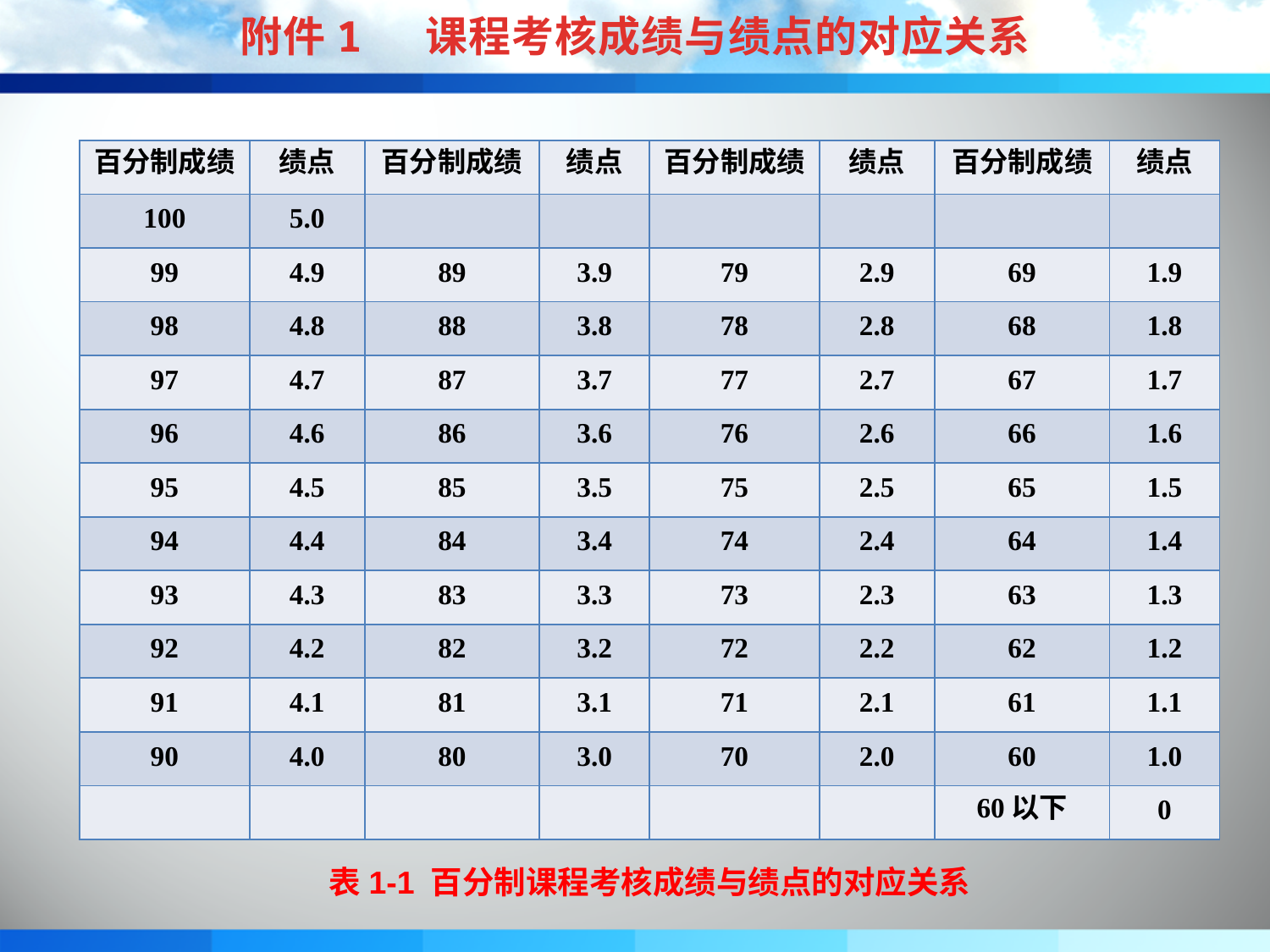

附件1  课程考核成绩与绩点的对应关系
| 百分制成绩 | 绩点 | 百分制成绩 | 绩点 | 百分制成绩 | 绩点 | 百分制成绩 | 绩点 |
| --- | --- | --- | --- | --- | --- | --- | --- |
| 100 | 5.0 |  |  |  |  |  |  |
| 99 | 4.9 | 89 | 3.9 | 79 | 2.9 | 69 | 1.9 |
| 98 | 4.8 | 88 | 3.8 | 78 | 2.8 | 68 | 1.8 |
| 97 | 4.7 | 87 | 3.7 | 77 | 2.7 | 67 | 1.7 |
| 96 | 4.6 | 86 | 3.6 | 76 | 2.6 | 66 | 1.6 |
| 95 | 4.5 | 85 | 3.5 | 75 | 2.5 | 65 | 1.5 |
| 94 | 4.4 | 84 | 3.4 | 74 | 2.4 | 64 | 1.4 |
| 93 | 4.3 | 83 | 3.3 | 73 | 2.3 | 63 | 1.3 |
| 92 | 4.2 | 82 | 3.2 | 72 | 2.2 | 62 | 1.2 |
| 91 | 4.1 | 81 | 3.1 | 71 | 2.1 | 61 | 1.1 |
| 90 | 4.0 | 80 | 3.0 | 70 | 2.0 | 60 | 1.0 |
|  |  |  |  |  |  | 60以下 | 0 |
表1-1 百分制课程考核成绩与绩点的对应关系